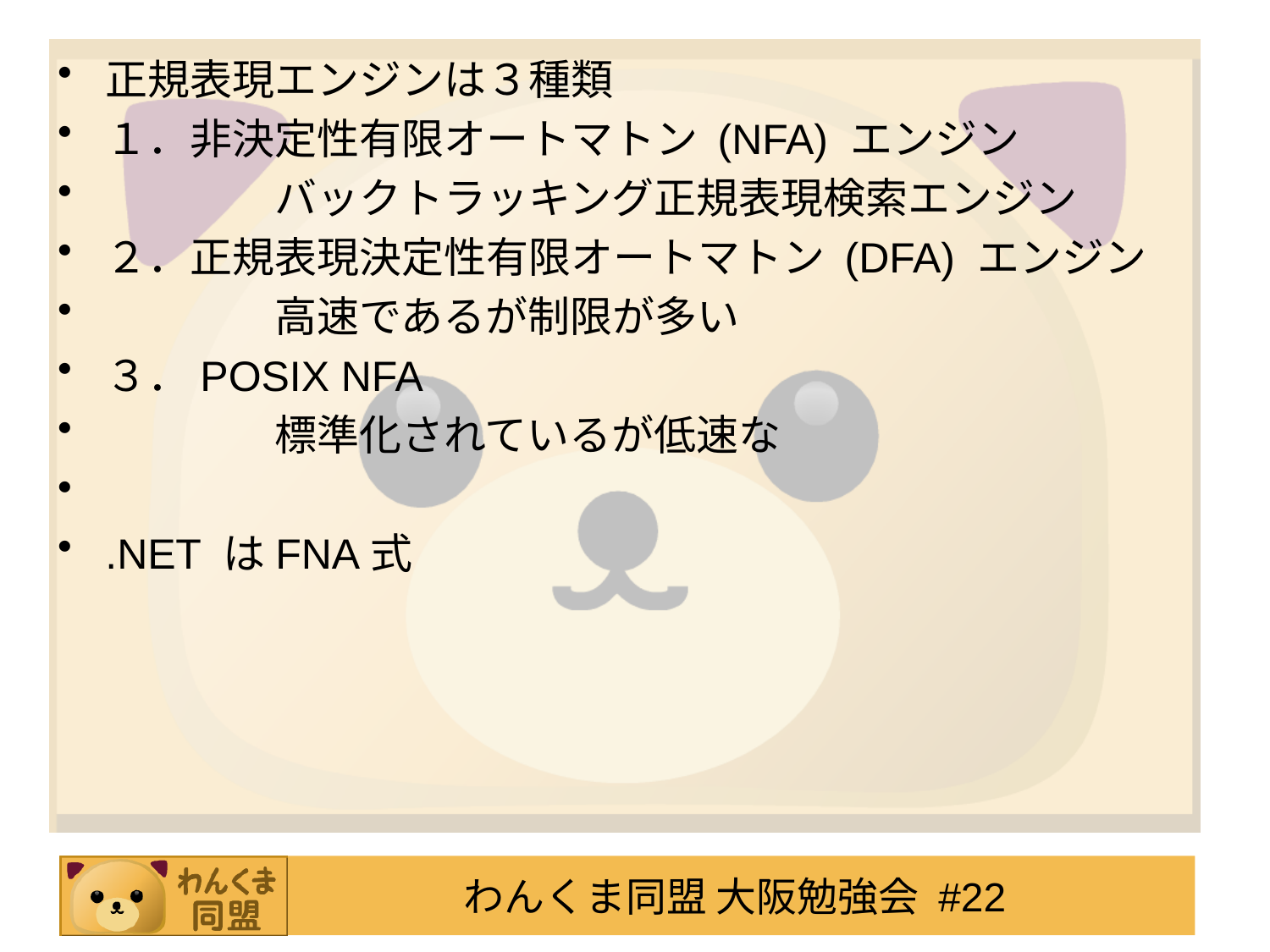

正規表現エンジンは３種類
１．非決定性有限オートマトン (NFA) エンジン
　　　　バックトラッキング正規表現検索エンジン
２．正規表現決定性有限オートマトン (DFA) エンジン
　　　　高速であるが制限が多い
３．POSIX NFA
　　　　標準化されているが低速な

.NET はFNA式